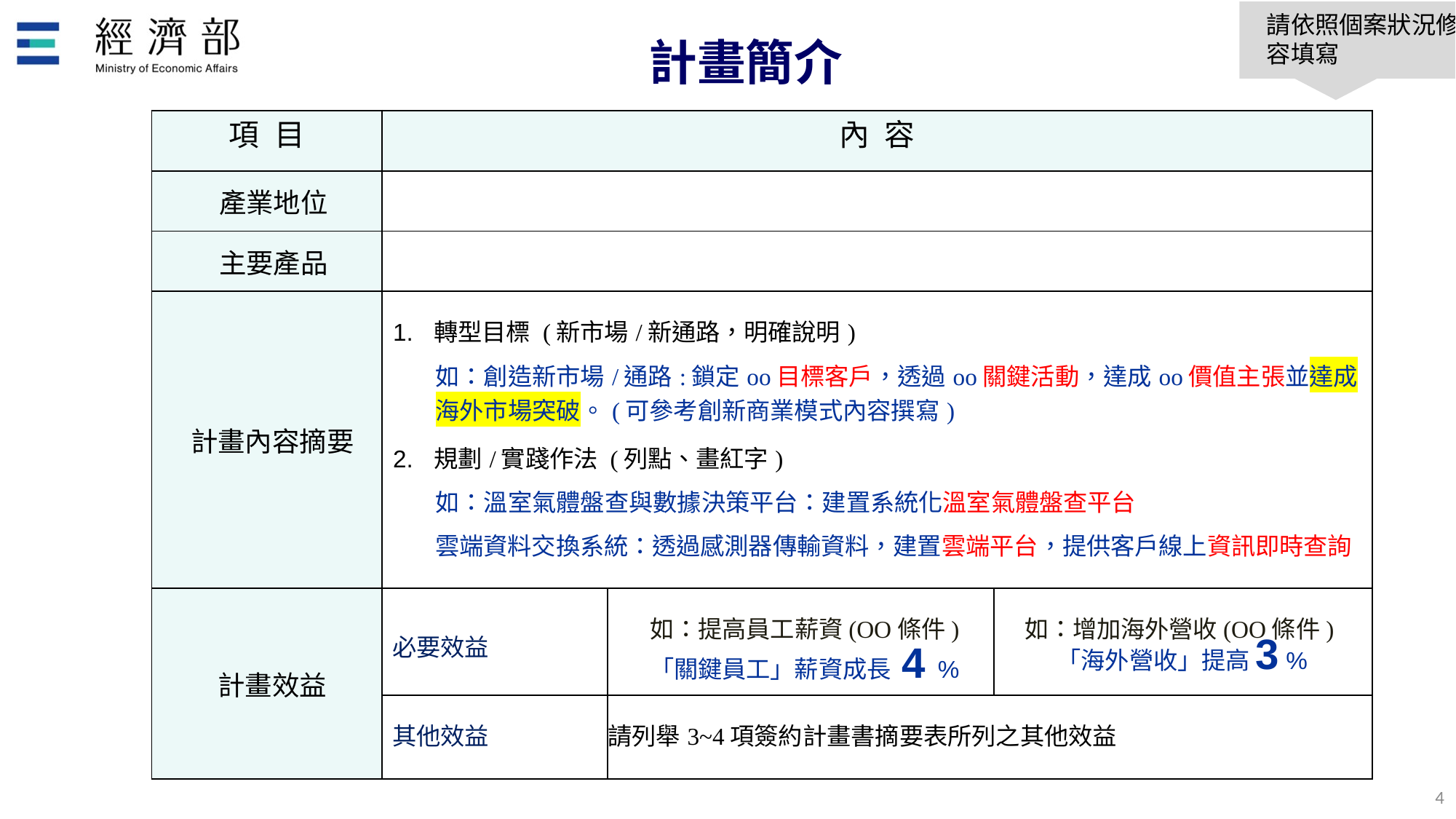

請依照個案狀況修正範例內容填寫
# 計畫簡介
| 項目 | 內容 |  |  |
| --- | --- | --- | --- |
| 產業地位 |  |  |  |
| 主要產品 |  |  |  |
| 計畫內容摘要 | 轉型目標 (新市場/新通路，明確說明) 如：創造新市場/通路:鎖定oo目標客戶，透過oo關鍵活動，達成oo價值主張並達成海外市場突破。(可參考創新商業模式內容撰寫) 規劃/實踐作法 (列點、畫紅字) 如：溫室氣體盤查與數據決策平台：建置系統化溫室氣體盤查平台 雲端資料交換系統：透過感測器傳輸資料，建置雲端平台，提供客戶線上資訊即時查詢 |  |  |
| 計畫效益 | 必要效益 |  |  |
|  | 其他效益 | 請列舉3~4項簽約計畫書摘要表所列之其他效益 |  |
如：提高員工薪資(OO條件)
「關鍵員工」薪資成長 4 %
如：增加海外營收(OO條件)
「海外營收」提高3 %
4